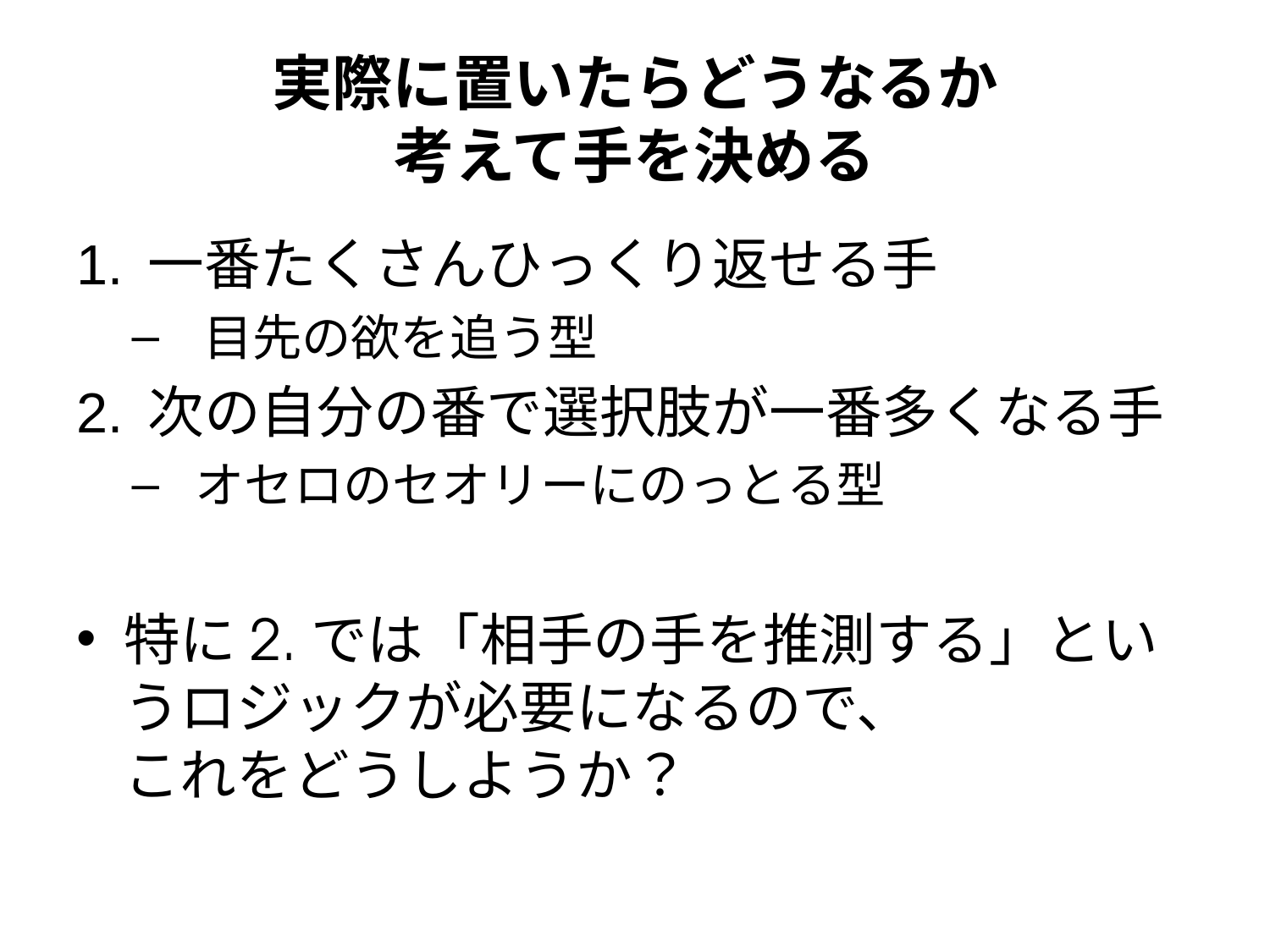

# 実際に置いたらどうなるか 考えて手を決める
一番たくさんひっくり返せる手
目先の欲を追う型
次の自分の番で選択肢が一番多くなる手
オセロのセオリーにのっとる型

特に2.では「相手の手を推測する」というロジックが必要になるので、
これをどうしようか？